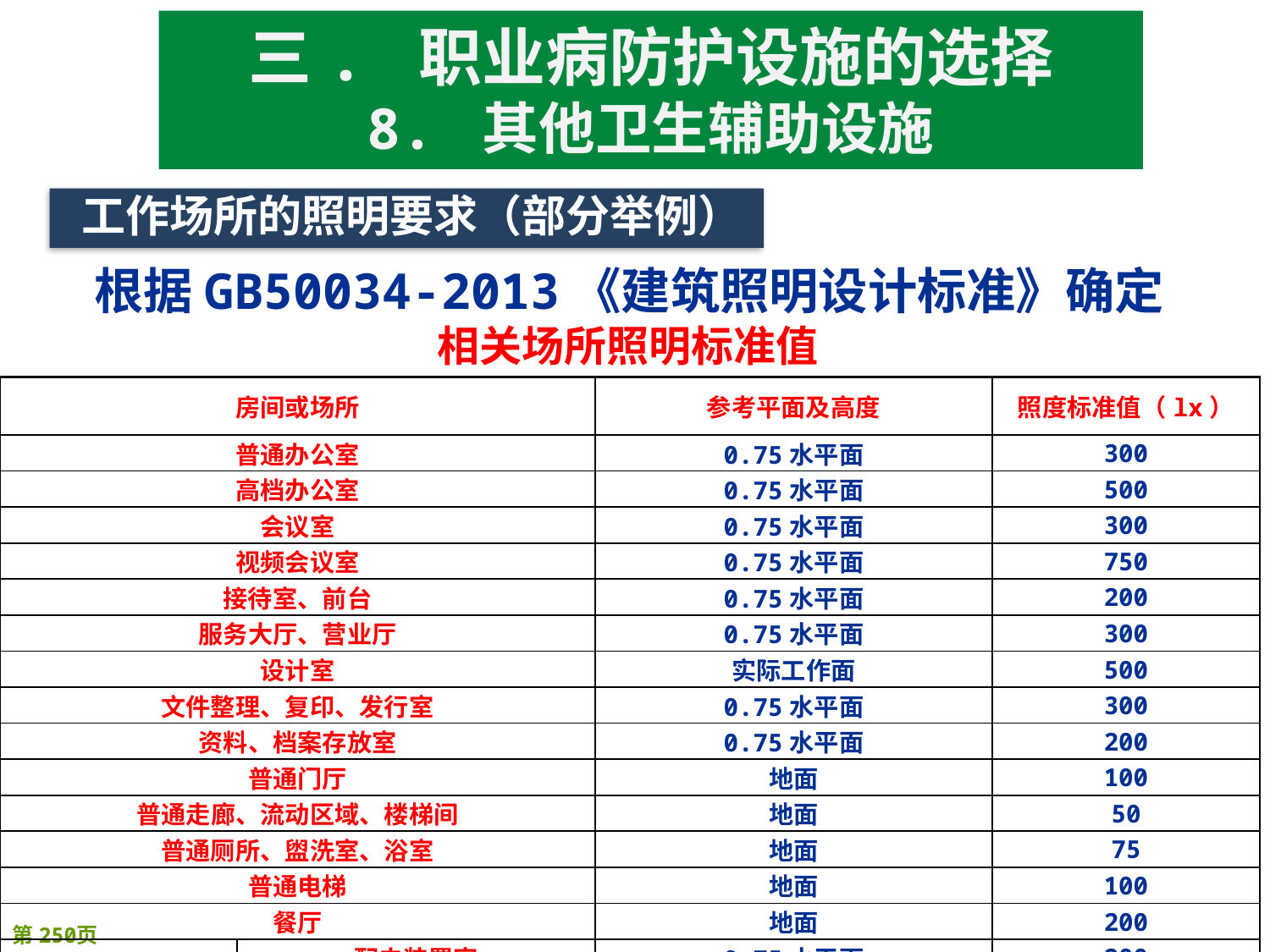

三. 职业病防护设施的选择
8. 其他卫生辅助设施
 工作场所的照明要求（部分举例）

     根据GB50034-2013《建筑照明设计标准》确定
相关场所照明标准值
| 房间或场所 |  | 参考平面及高度 | 照度标准值（lx） |
| --- | --- | --- | --- |
| 普通办公室 |  | 0.75水平面 | 300 |
| 高档办公室 |  | 0.75水平面 | 500 |
| 会议室 |  | 0.75水平面 | 300 |
| 视频会议室 |  | 0.75水平面 | 750 |
| 接待室、前台 |  | 0.75水平面 | 200 |
| 服务大厅、营业厅 |  | 0.75水平面 | 300 |
| 设计室 |  | 实际工作面 | 500 |
| 文件整理、复印、发行室 |  | 0.75水平面 | 300 |
| 资料、档案存放室 |  | 0.75水平面 | 200 |
| 普通门厅 |  | 地面 | 100 |
| 普通走廊、流动区域、楼梯间 |  | 地面 | 50 |
| 普通厕所、盥洗室、浴室 |  | 地面 | 75 |
| 普通电梯 |  | 地面 | 100 |
| 餐厅 |  | 地面 | 200 |
| 变配电室 | 配电装置室 | 0.75水平面 | 200 |
|  | 变压器室 | 地面 | 100 |
| 风机房、空调机房 |  | 地面 | 100 |